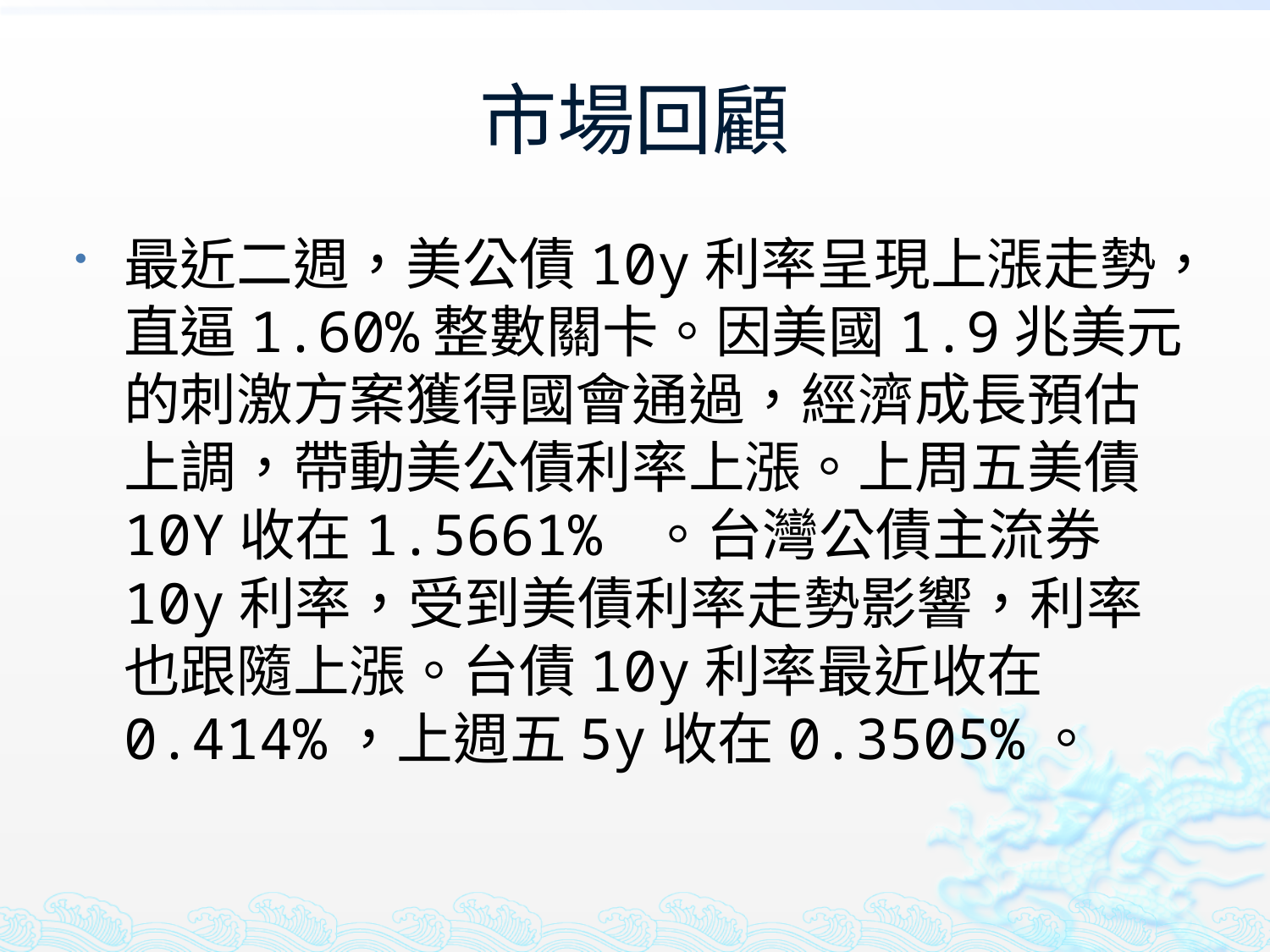

# 市場回顧
最近二週，美公債10y利率呈現上漲走勢，直逼1.60%整數關卡。因美國1.9兆美元的刺激方案獲得國會通過，經濟成長預估上調，帶動美公債利率上漲。上周五美債10Y收在1.5661% 。台灣公債主流券10y利率，受到美債利率走勢影響，利率也跟隨上漲。台債10y利率最近收在0.414%，上週五5y收在0.3505%。